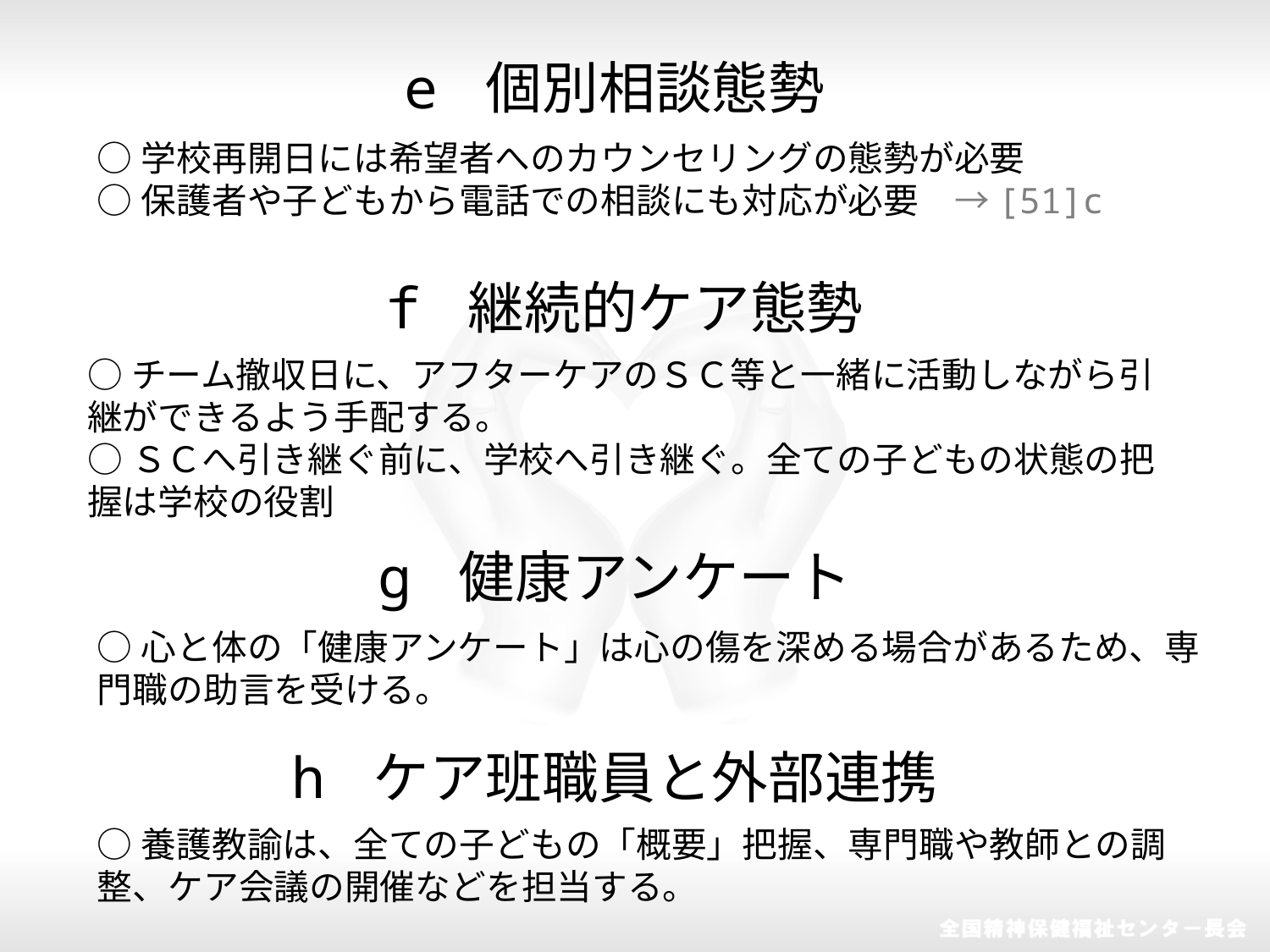

e 個別相談態勢
○学校再開日には希望者へのカウンセリングの態勢が必要
○保護者や子どもから電話での相談にも対応が必要　→[51]c
f 継続的ケア態勢
○チーム撤収日に、アフターケアのＳＣ等と一緒に活動しながら引継ができるよう手配する。
○ＳＣへ引き継ぐ前に、学校へ引き継ぐ。全ての子どもの状態の把握は学校の役割
g 健康アンケート
○心と体の「健康アンケート」は心の傷を深める場合があるため、専門職の助言を受ける。
h ケア班職員と外部連携
○養護教諭は、全ての子どもの「概要」把握、専門職や教師との調整、ケア会議の開催などを担当する。